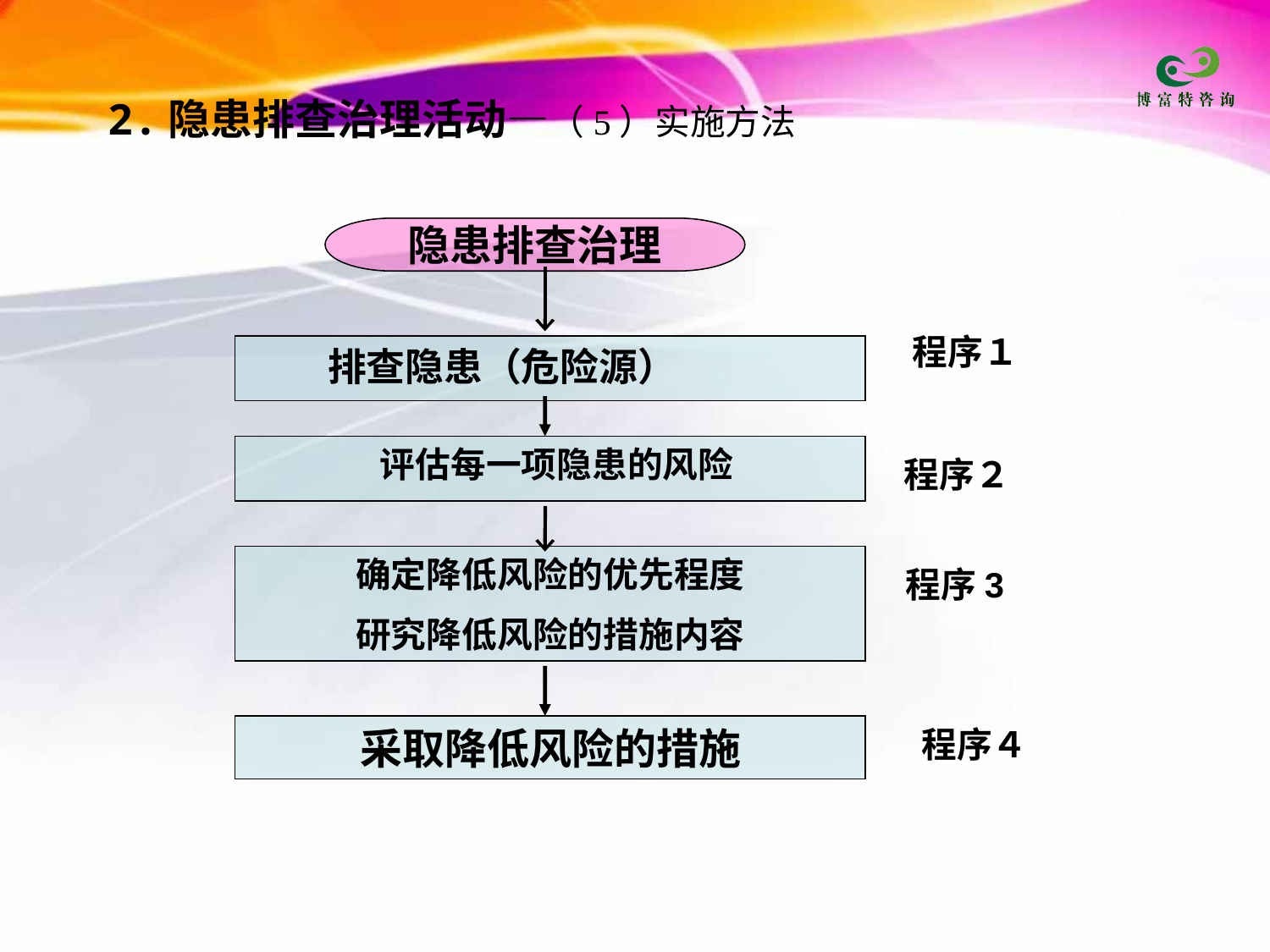

2.隐患排查治理活动—（5）实施方法
隐患排查治理
程序１

        排查隐患（危险源）

 评估每一项隐患的风险
程序２
确定降低风险的优先程度
研究降低风险的措施内容
程序3

采取降低风险的措施
程序４